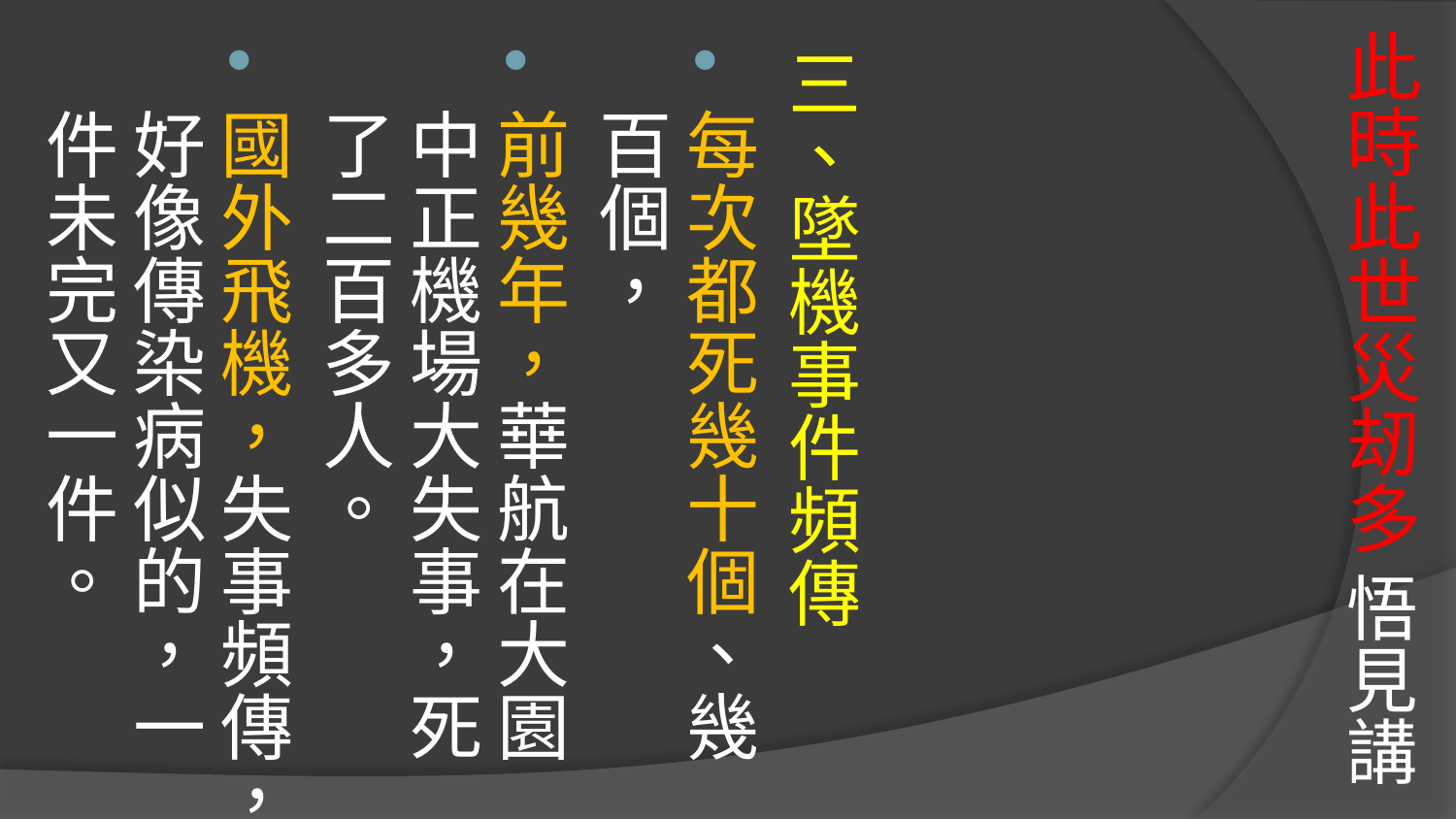

# 此時此世災刼多 悟見講
三、墜機事件頻傳
每次都死幾十個、幾百個，
前幾年，華航在大園中正機場大失事，死了二百多人。
國外飛機，失事頻傳，好像傳染病似的，一件未完又一件。